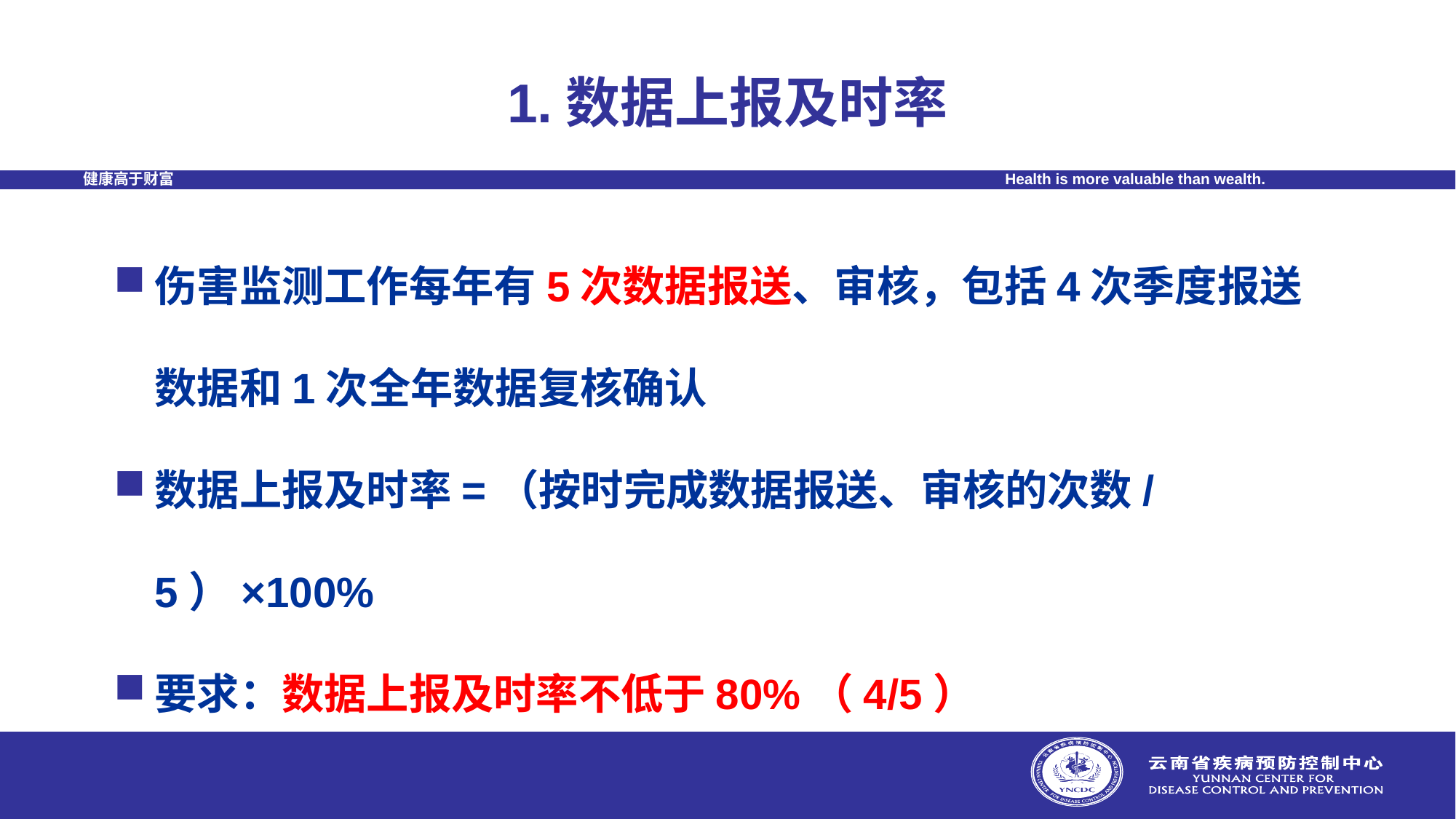

# 1.数据上报及时率
伤害监测工作每年有5次数据报送、审核，包括4次季度报送数据和1次全年数据复核确认
数据上报及时率=（按时完成数据报送、审核的次数/5）×100%
要求：数据上报及时率不低于80%（4/5）